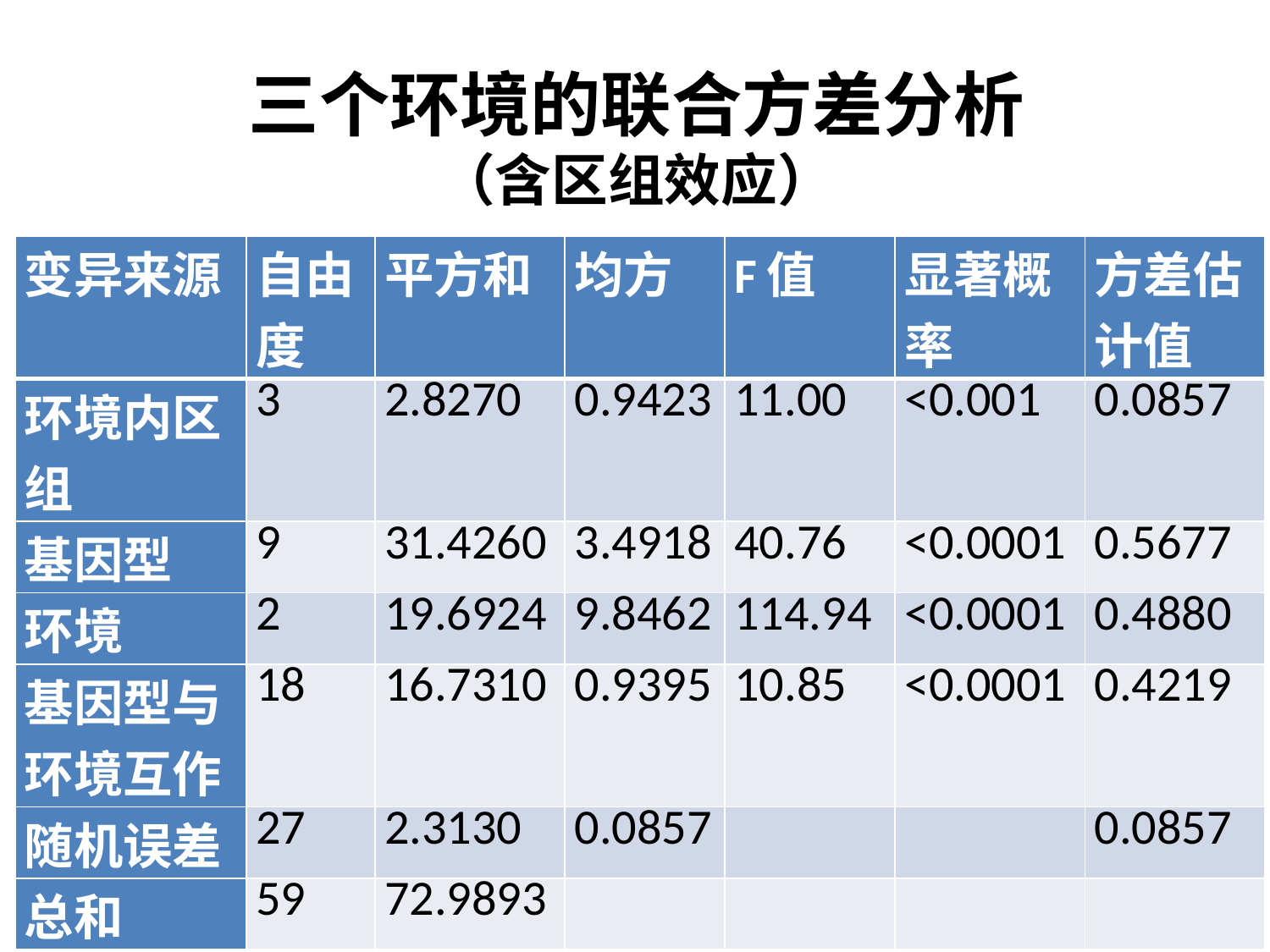

# 三个环境的联合方差分析 （含区组效应）
| 变异来源 | 自由度 | 平方和 | 均方 | F值 | 显著概率 | 方差估计值 |
| --- | --- | --- | --- | --- | --- | --- |
| 环境内区组 | 3 | 2.8270 | 0.9423 | 11.00 | <0.001 | 0.0857 |
| 基因型 | 9 | 31.4260 | 3.4918 | 40.76 | <0.0001 | 0.5677 |
| 环境 | 2 | 19.6924 | 9.8462 | 114.94 | <0.0001 | 0.4880 |
| 基因型与环境互作 | 18 | 16.7310 | 0.9395 | 10.85 | <0.0001 | 0.4219 |
| 随机误差 | 27 | 2.3130 | 0.0857 |  |  | 0.0857 |
| 总和 | 59 | 72.9893 |  |  |  |  |